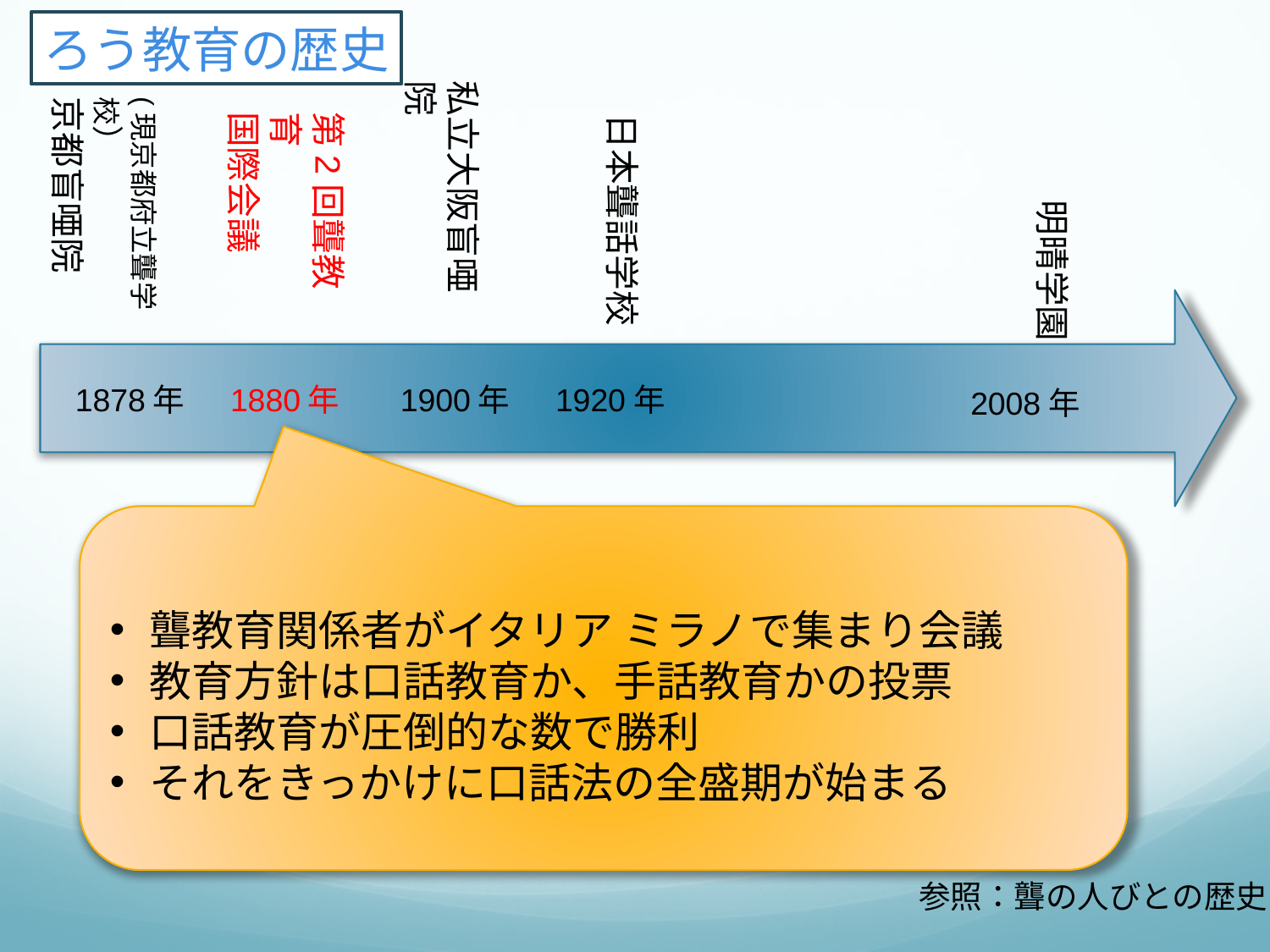

ろう教育の歴史
私立大阪盲唖院
(現京都府立聾学校）
京都盲唖院
第2回聾教育
国際会議
日本聾話学校
明晴学園

1878年
1880年
1900年
1920年
2008年

聾教育関係者がイタリア ミラノで集まり会議
教育方針は口話教育か、手話教育かの投票
口話教育が圧倒的な数で勝利
それをきっかけに口話法の全盛期が始まる

参照：聾の人びとの歴史